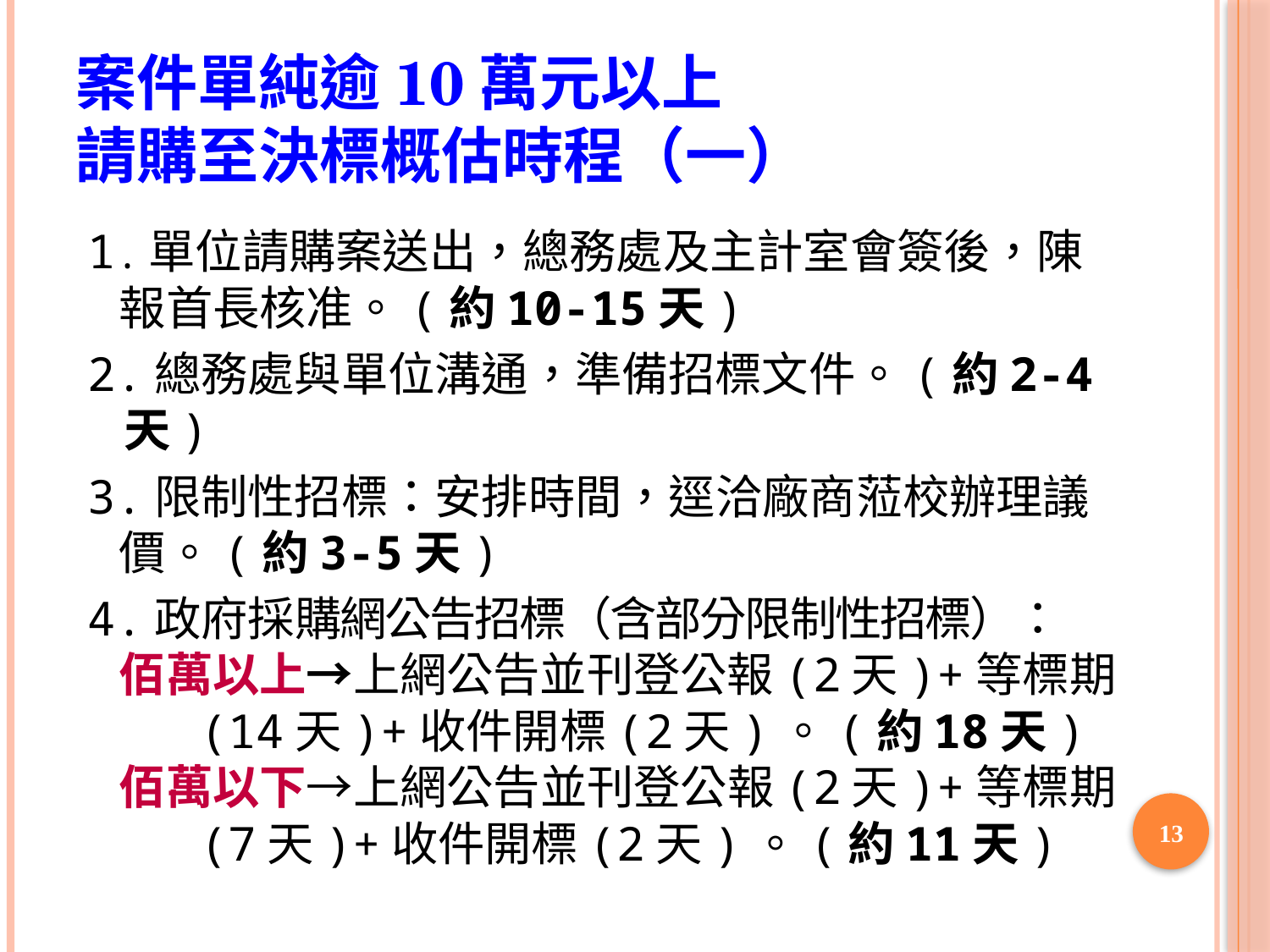

# 案件單純逾10萬元以上 請購至決標概估時程（一）
1.單位請購案送出，總務處及主計室會簽後，陳
  報首長核准。(約10-15天)
2.總務處與單位溝通，準備招標文件。(約2-4天)
3.限制性招標：安排時間，逕洽廠商蒞校辦理議
  價。(約3-5天)
4.政府採購網公告招標（含部分限制性招標）：
  佰萬以上→上網公告並刊登公報(2天)+等標期
    (14天)+收件開標(2天)。(約18天)
  佰萬以下→上網公告並刊登公報(2天)+等標期
    (7天)+收件開標(2天)。(約11天)

13